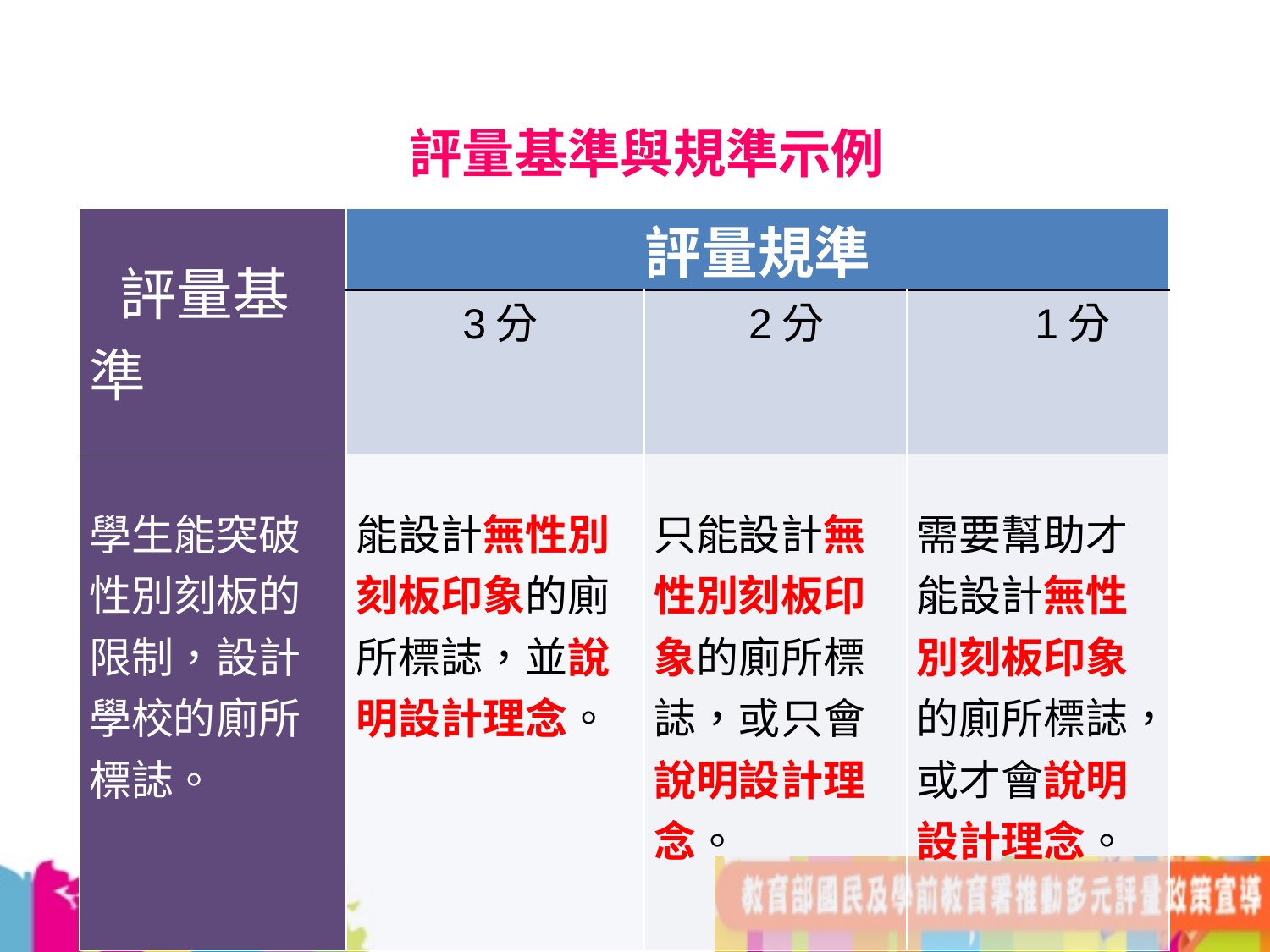

評量基準與規準示例
| 評量基準 | 評量規準 |  |  |
| --- | --- | --- | --- |
|  | 3分 | 2分 | 1分 |
| 學生能突破性別刻板的限制，設計學校的廁所標誌。 | 能設計無性別刻板印象的廁所標誌，並說明設計理念。 | 只能設計無性別刻板印象的廁所標誌，或只會說明設計理念。 | 需要幫助才能設計無性別刻板印象的廁所標誌，或才會說明設計理念。 |